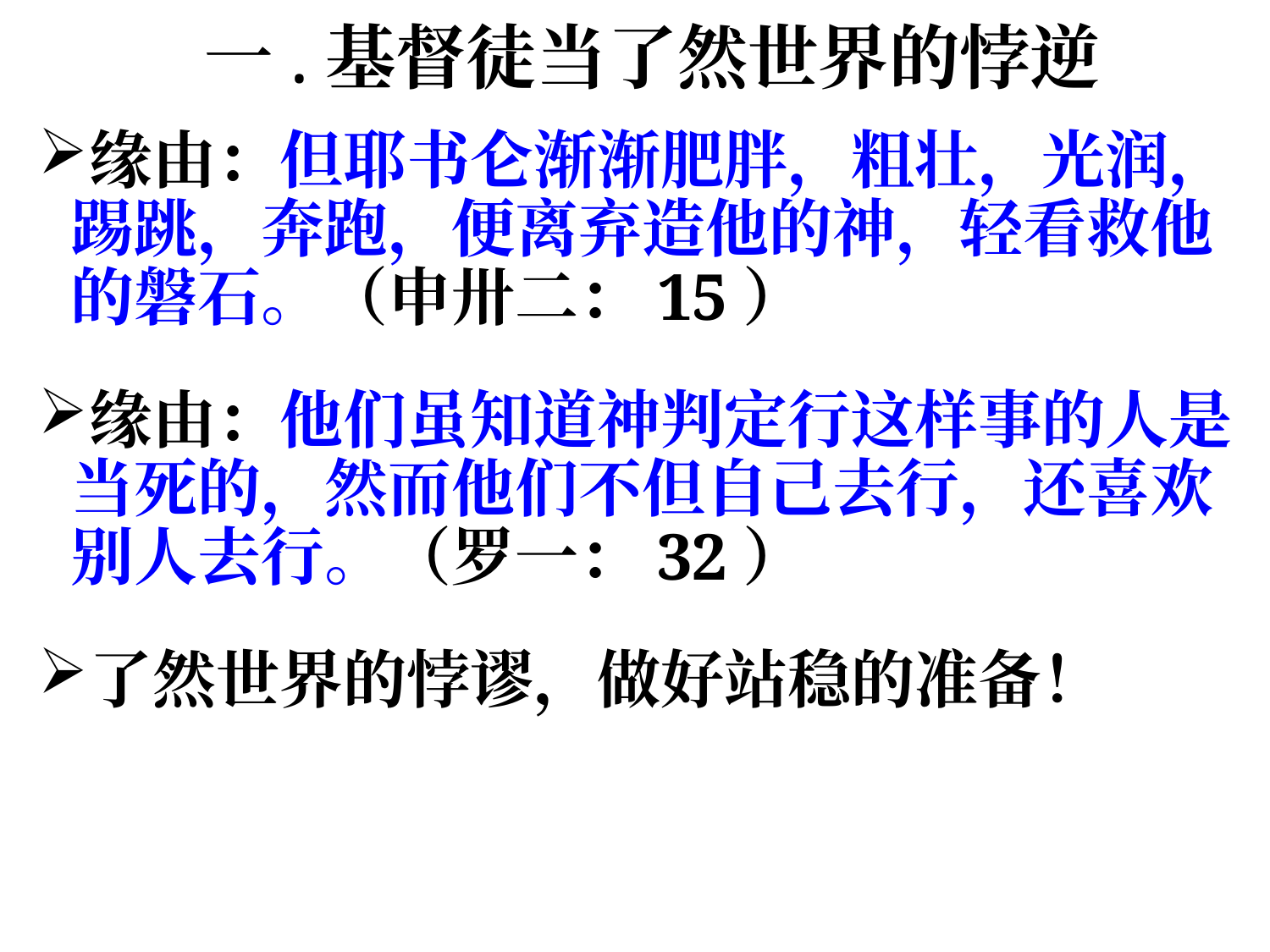

# 一.基督徒当了然世界的悖逆
缘由：但耶书仑渐渐肥胖，粗壮，光润，踢跳，奔跑，便离弃造他的神，轻看救他的磐石。（申卅二：15）

缘由：他们虽知道神判定行这样事的人是当死的，然而他们不但自己去行，还喜欢别人去行。（罗一：32）

了然世界的悖谬，做好站稳的准备！